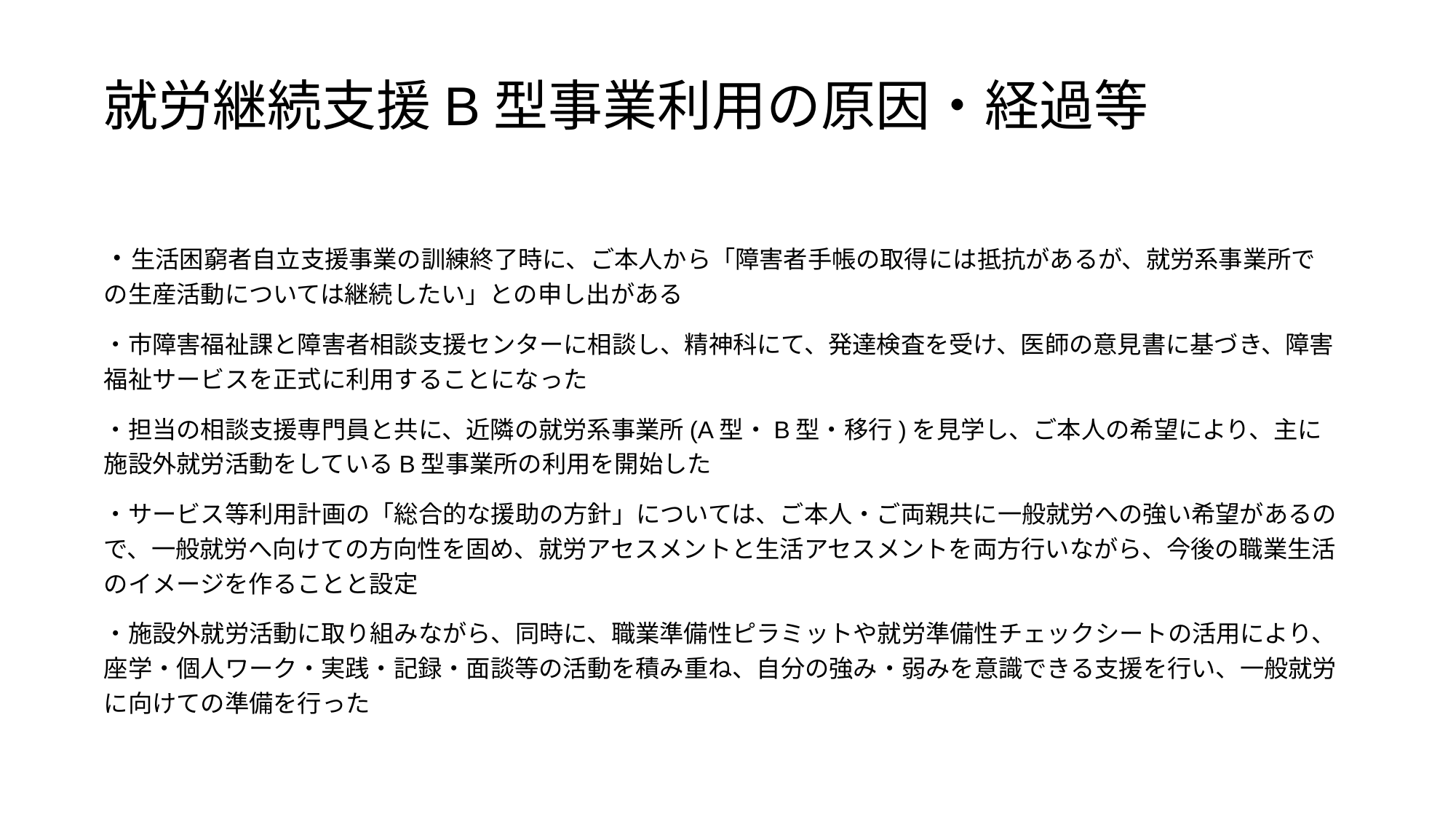

# 就労継続支援B型事業利用の原因・経過等
・生活困窮者自立支援事業の訓練終了時に、ご本人から「障害者手帳の取得には抵抗があるが、就労系事業所での生産活動については継続したい」との申し出がある
・市障害福祉課と障害者相談支援センターに相談し、精神科にて、発達検査を受け、医師の意見書に基づき、障害福祉サービスを正式に利用することになった
・担当の相談支援専門員と共に、近隣の就労系事業所(A型・B型・移行)を見学し、ご本人の希望により、主に施設外就労活動をしているB型事業所の利用を開始した
・サービス等利用計画の「総合的な援助の方針」については、ご本人・ご両親共に一般就労への強い希望があるので、一般就労へ向けての方向性を固め、就労アセスメントと生活アセスメントを両方行いながら、今後の職業生活のイメージを作ることと設定
・施設外就労活動に取り組みながら、同時に、職業準備性ピラミットや就労準備性チェックシートの活用により、座学・個人ワーク・実践・記録・面談等の活動を積み重ね、自分の強み・弱みを意識できる支援を行い、一般就労に向けての準備を行った